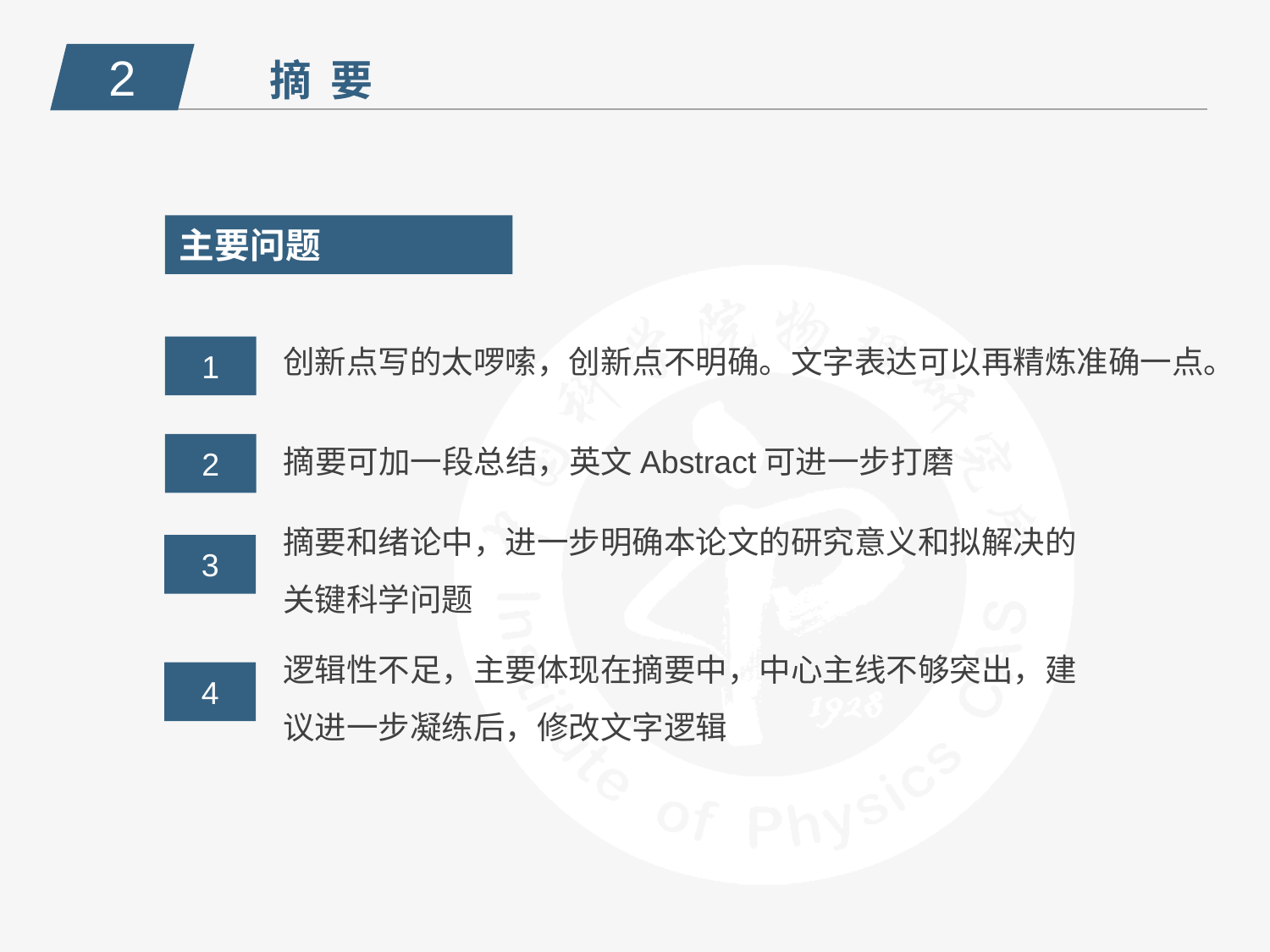

2

摘  要

主要问题
创新点写的太啰嗦，创新点不明确。文字表达可以再精炼准确一点。
1

摘要可加一段总结，英文Abstract可进一步打磨
2
摘要和绪论中，进一步明确本论文的研究意义和拟解决的关键科学问题
3
逻辑性不足，主要体现在摘要中，中心主线不够突出，建议进一步凝练后，修改文字逻辑
4